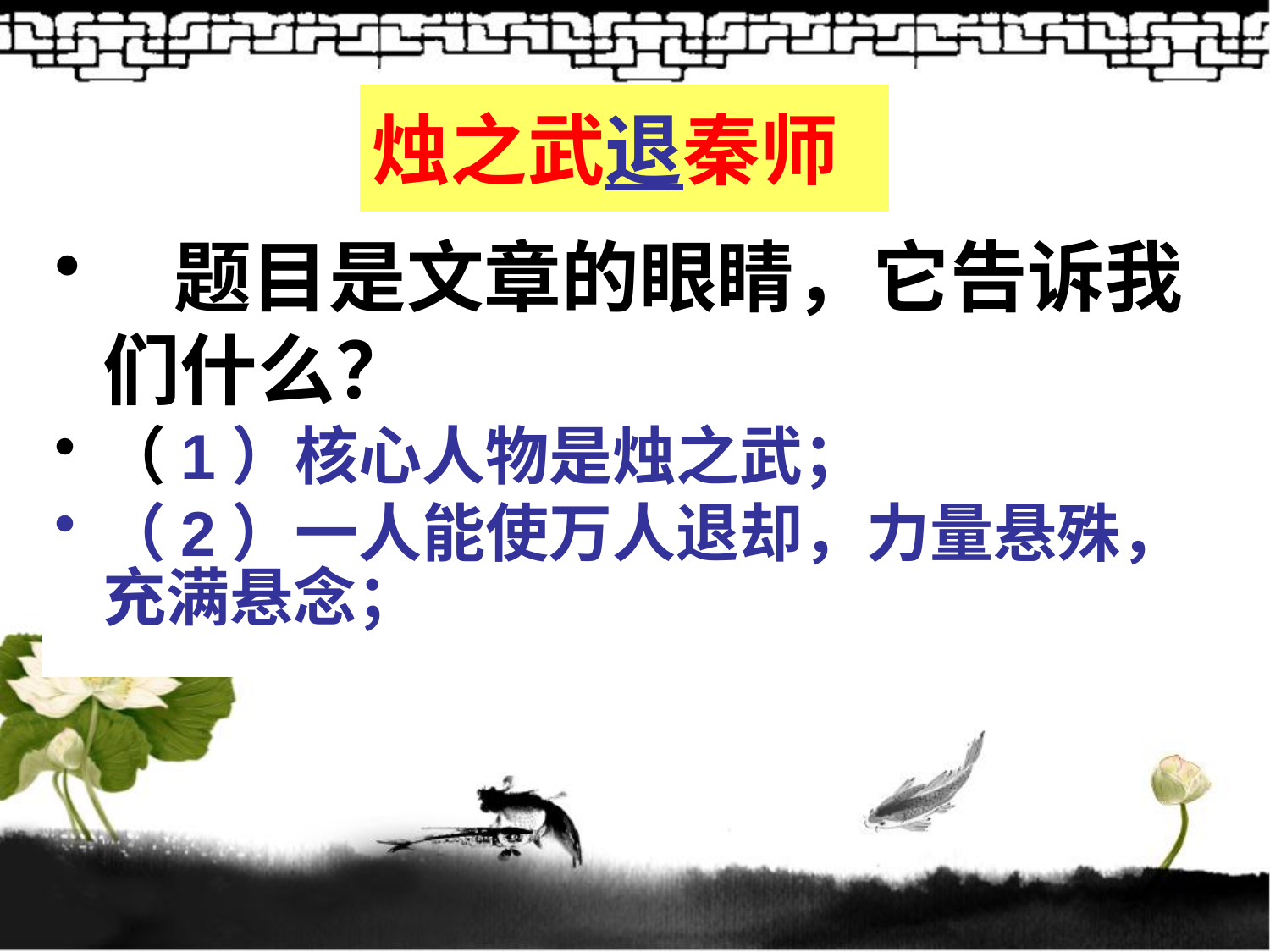

# 烛之武退秦师
   题目是文章的眼睛，它告诉我们什么？
（1）核心人物是烛之武；
（2）一人能使万人退却，力量悬殊，充满悬念；